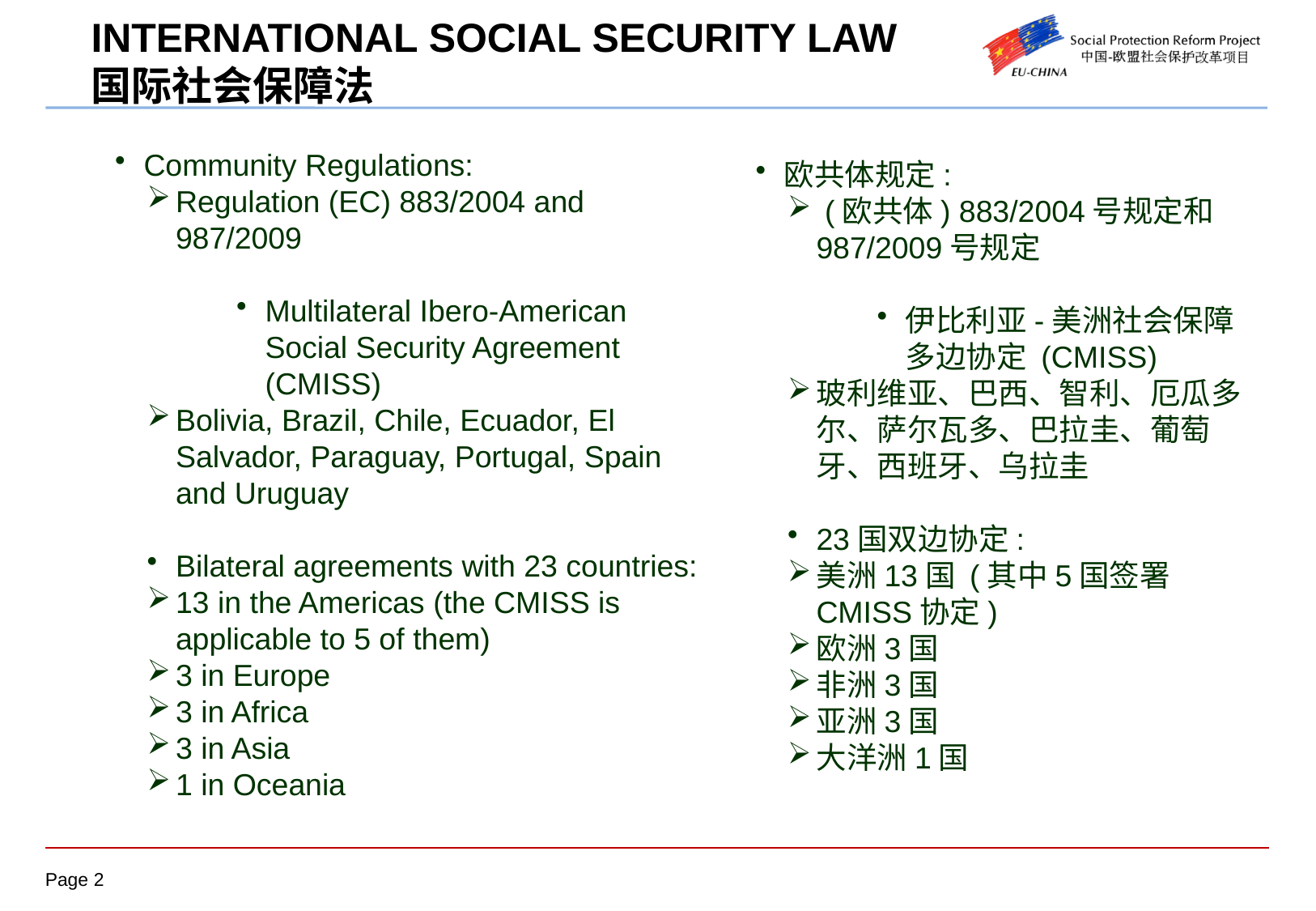

INTERNATIONAL SOCIAL SECURITY LAW
国际社会保障法

Community Regulations:
Regulation (EC) 883/2004 and 987/2009

Multilateral Ibero-American Social Security Agreement (CMISS)
Bolivia, Brazil, Chile, Ecuador, El Salvador, Paraguay, Portugal, Spain and Uruguay

Bilateral agreements with 23 countries:
13 in the Americas (the CMISS is applicable to 5 of them)
3 in Europe
3 in Africa
3 in Asia
1 in Oceania
欧共体规定:
 (欧共体) 883/2004号规定和987/2009号规定

伊比利亚-美洲社会保障多边协定 (CMISS)
玻利维亚、巴西、智利、厄瓜多尔、萨尔瓦多、巴拉圭、葡萄牙、西班牙、乌拉圭

23国双边协定:
美洲13国 (其中5国签署CMISS协定)
欧洲3国
非洲3国
亚洲3国
大洋洲1国